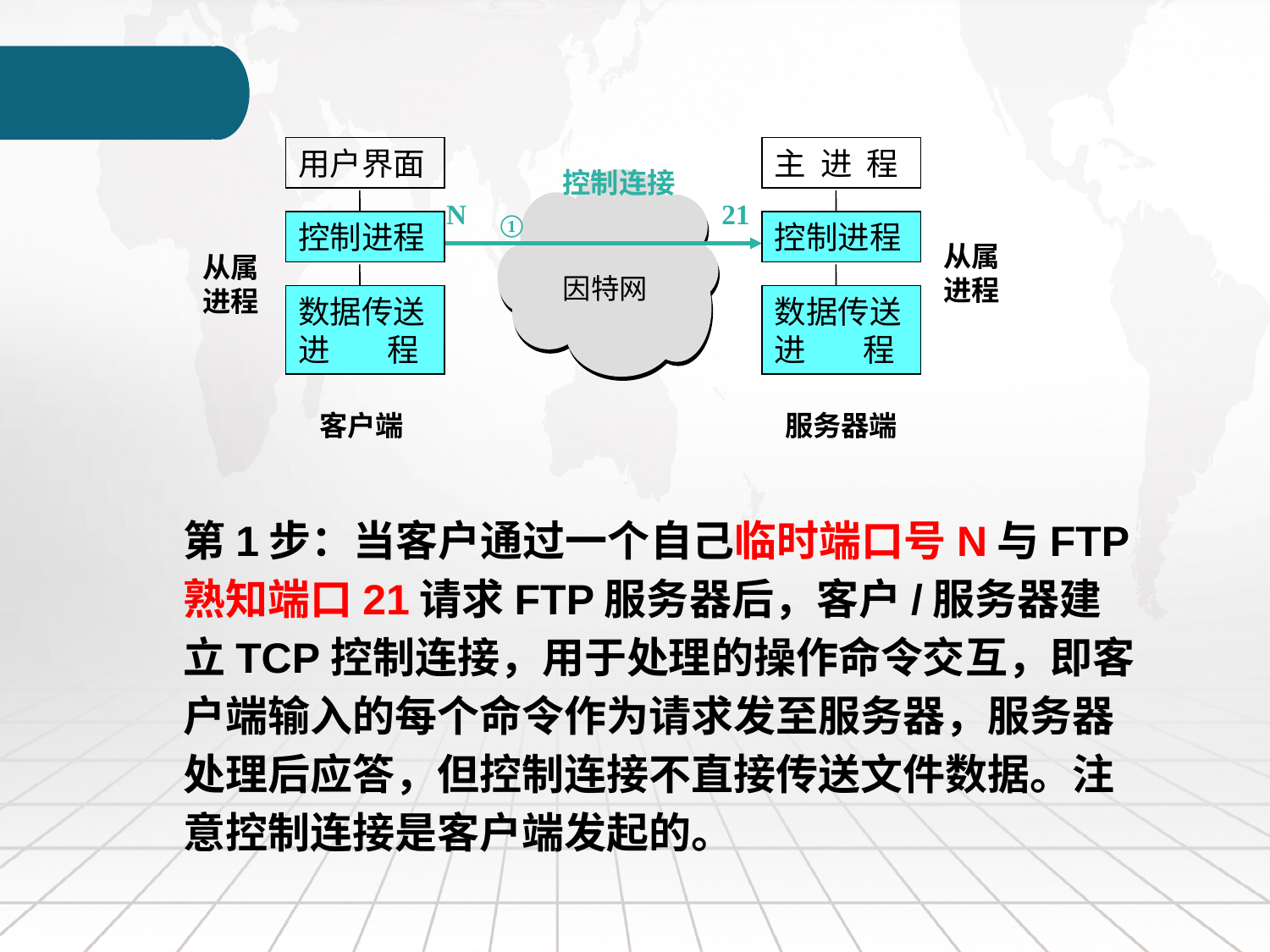

用户界面
主  进  程
控制连接

N
21

①
控制进程
控制进程
从属进程
从属进程

因特网

数据传送进        程
数据传送进        程
客户端
服务器端
第1步：当客户通过一个自己临时端口号N与FTP熟知端口21请求FTP服务器后，客户/服务器建立TCP控制连接，用于处理的操作命令交互，即客户端输入的每个命令作为请求发至服务器，服务器处理后应答，但控制连接不直接传送文件数据。注意控制连接是客户端发起的。